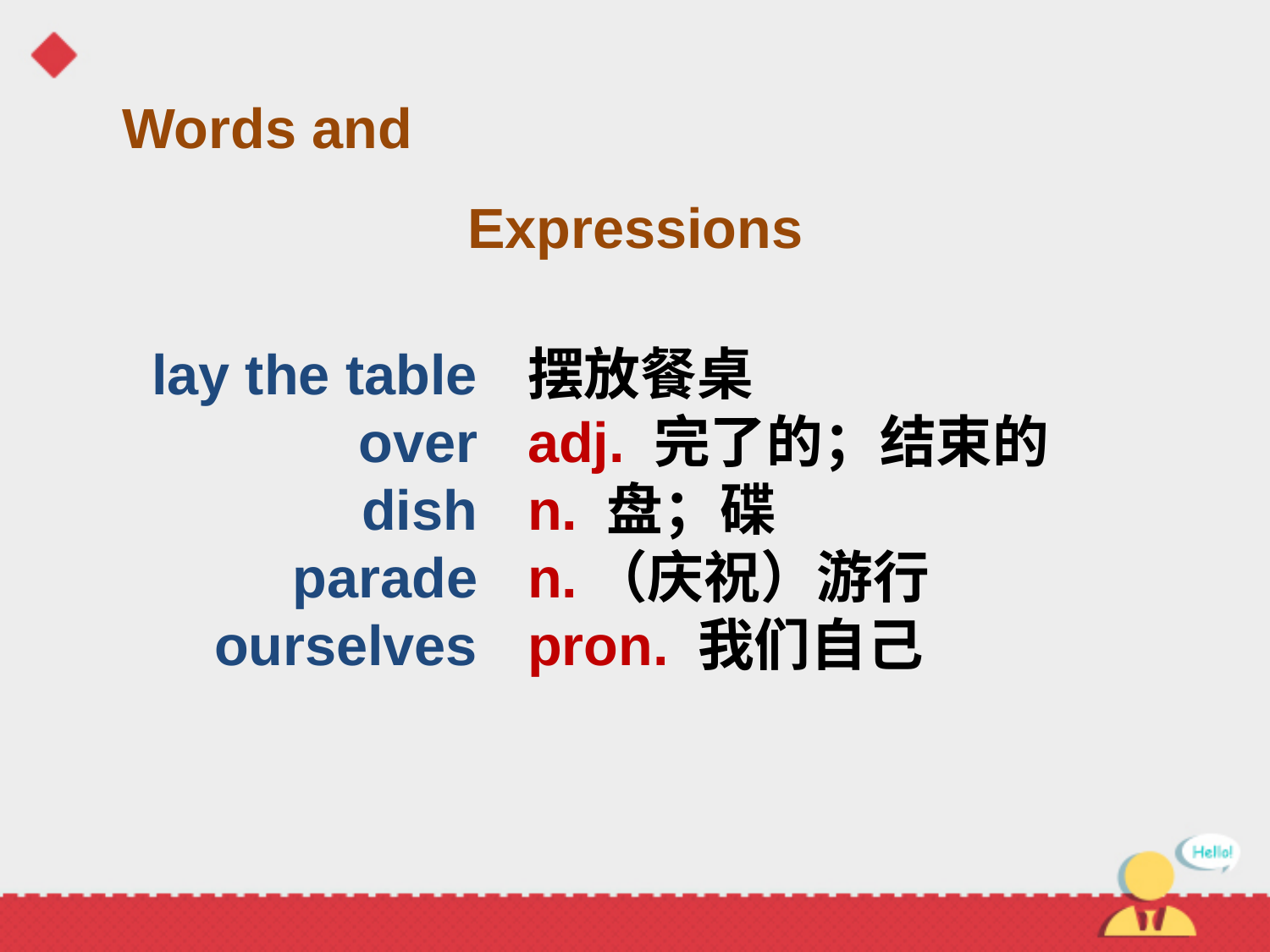

Words and
Expressions
lay the table
over
dish
parade
ourselves
摆放餐桌
adj. 完了的；结束的
n. 盘；碟
n.（庆祝）游行
pron. 我们自己